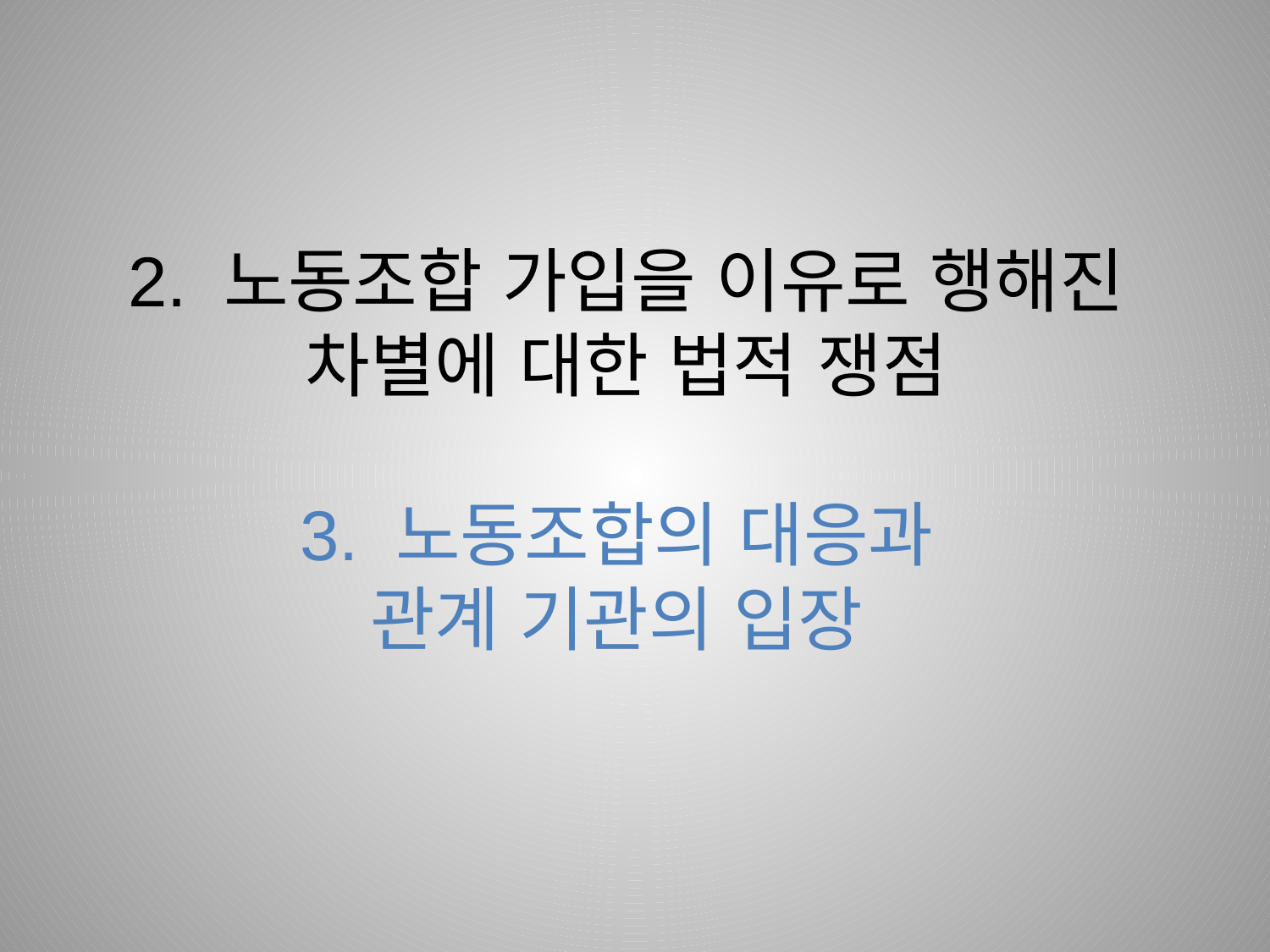

# 2. 노동조합 가입을 이유로 행해진 차별에 대한 법적 쟁점 3. 노동조합의 대응과 관계 기관의 입장